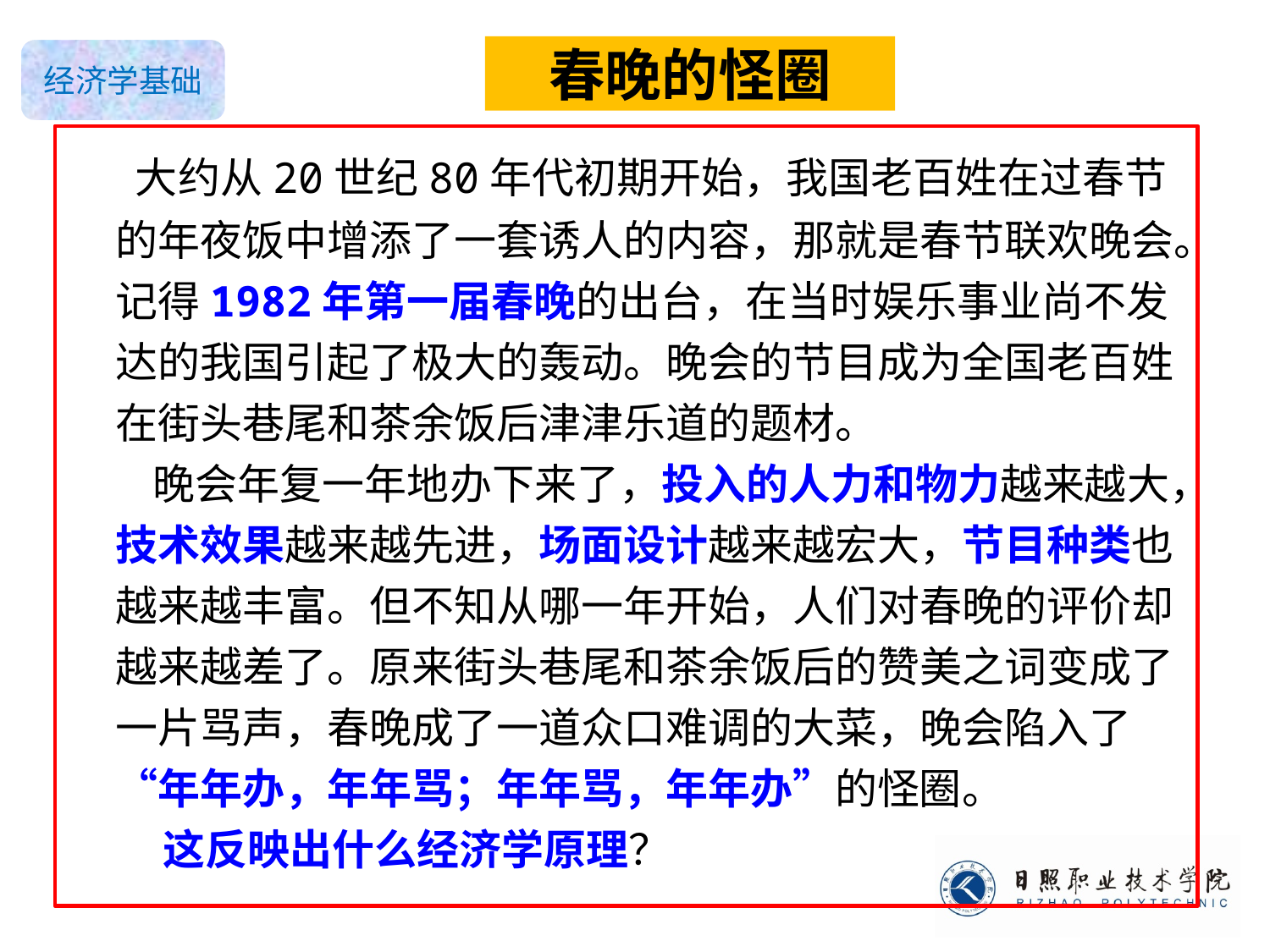

# 春晚的怪圈
     大约从20世纪80年代初期开始，我国老百姓在过春节的年夜饭中增添了一套诱人的内容，那就是春节联欢晚会。记得1982年第一届春晚的出台，在当时娱乐事业尚不发达的我国引起了极大的轰动。晚会的节目成为全国老百姓在街头巷尾和茶余饭后津津乐道的题材。
    晚会年复一年地办下来了，投入的人力和物力越来越大，技术效果越来越先进，场面设计越来越宏大，节目种类也越来越丰富。但不知从哪一年开始，人们对春晚的评价却越来越差了。原来街头巷尾和茶余饭后的赞美之词变成了一片骂声，春晚成了一道众口难调的大菜，晚会陷入了“年年办，年年骂；年年骂，年年办”的怪圈。
     这反映出什么经济学原理？